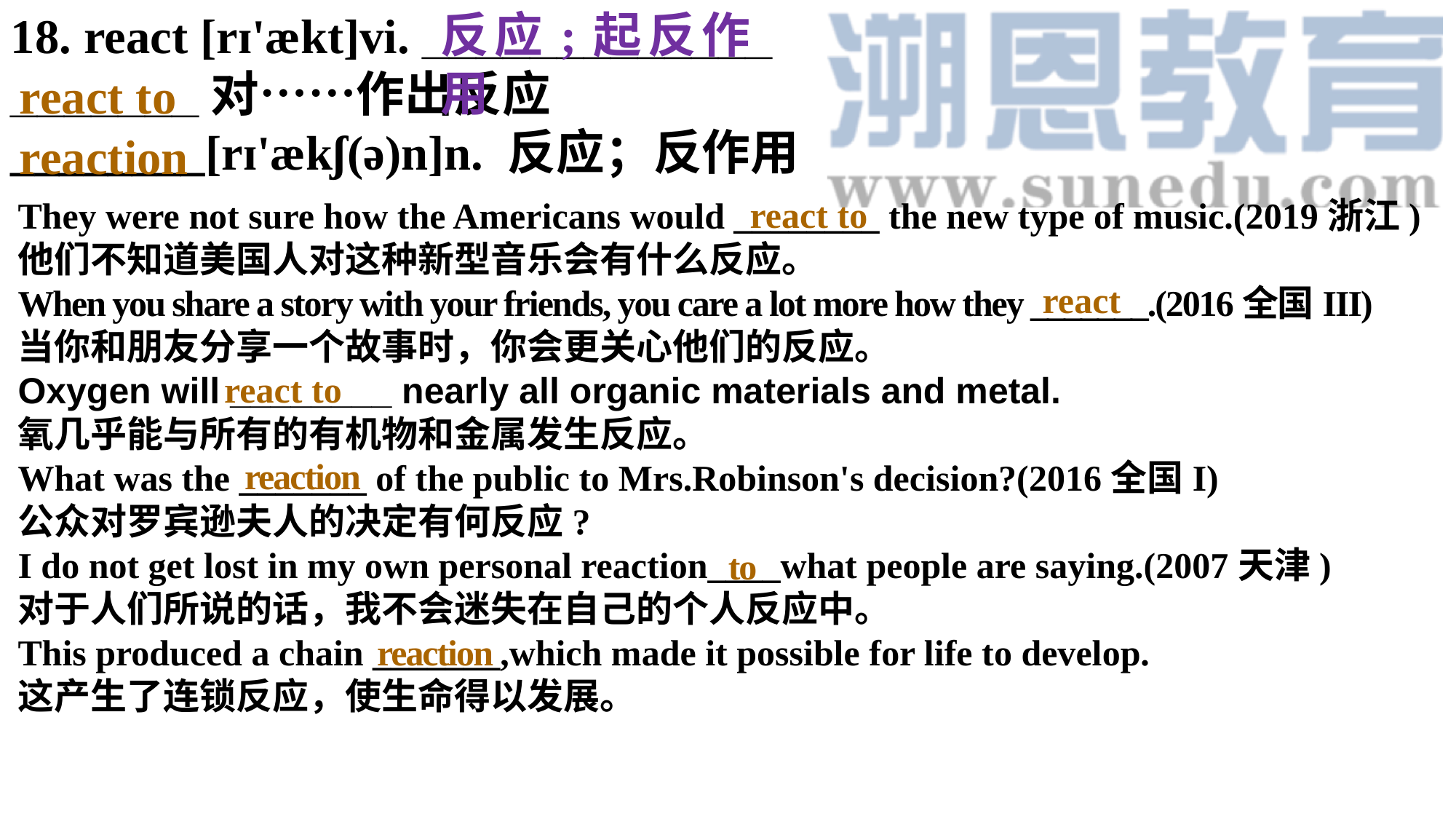

18. react [rɪ'ækt]vi. ____________________对……作出反应
________[rɪ'ækʃ(ə)n]n. 反应；反作用
反应;起反作用
react to
reaction
They were not sure how the Americans would ________ the new type of music.(2019浙江)他们不知道美国人对这种新型音乐会有什么反应。
When you share a story with your friends, you care a lot more how they _______.(2016全国III)
当你和朋友分享一个故事时，你会更关心他们的反应。Oxygen will ________ nearly all organic materials and metal.
氧几乎能与所有的有机物和金属发生反应。
What was the _______ of the public to Mrs.Robinson's decision?(2016全国I)
公众对罗宾逊夫人的决定有何反应?I do not get lost in my own personal reaction____what people are saying.(2007天津)对于人们所说的话，我不会迷失在自己的个人反应中。This produced a chain _______,which made it possible for life to develop.
这产生了连锁反应，使生命得以发展。
react to
react
react to
reaction
to
reaction